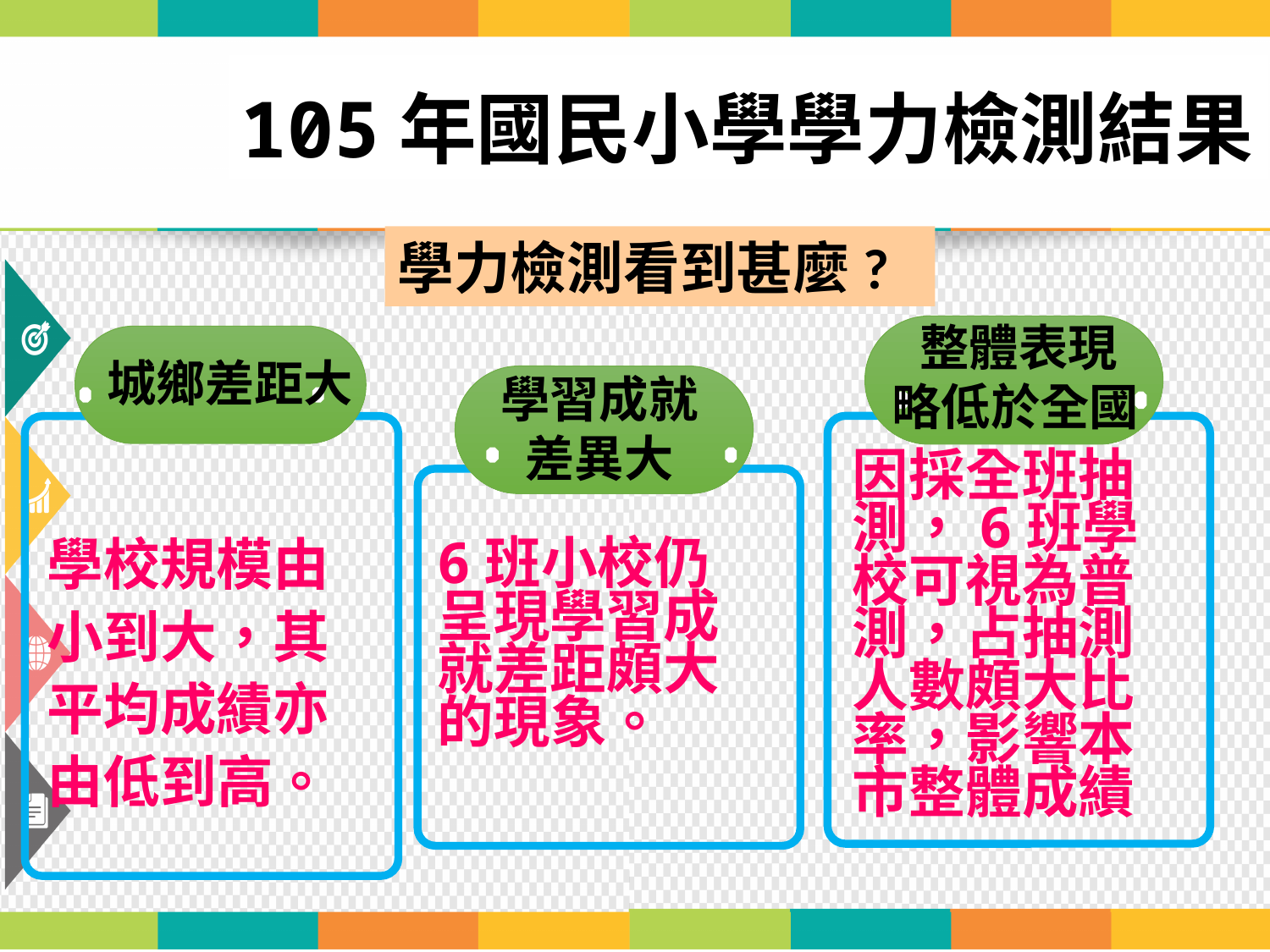

105年國民小學學力檢測結果
學力檢測看到甚麼?
整體表現
略低於全國

城鄉差距大
學習成就
差異大

學校規模由小到大，其平均成績亦由低到高。

因採全班抽測，6班學校可視為普測，占抽測人數頗大比率，影響本市整體成績

6班小校仍呈現學習成就差距頗大的現象。